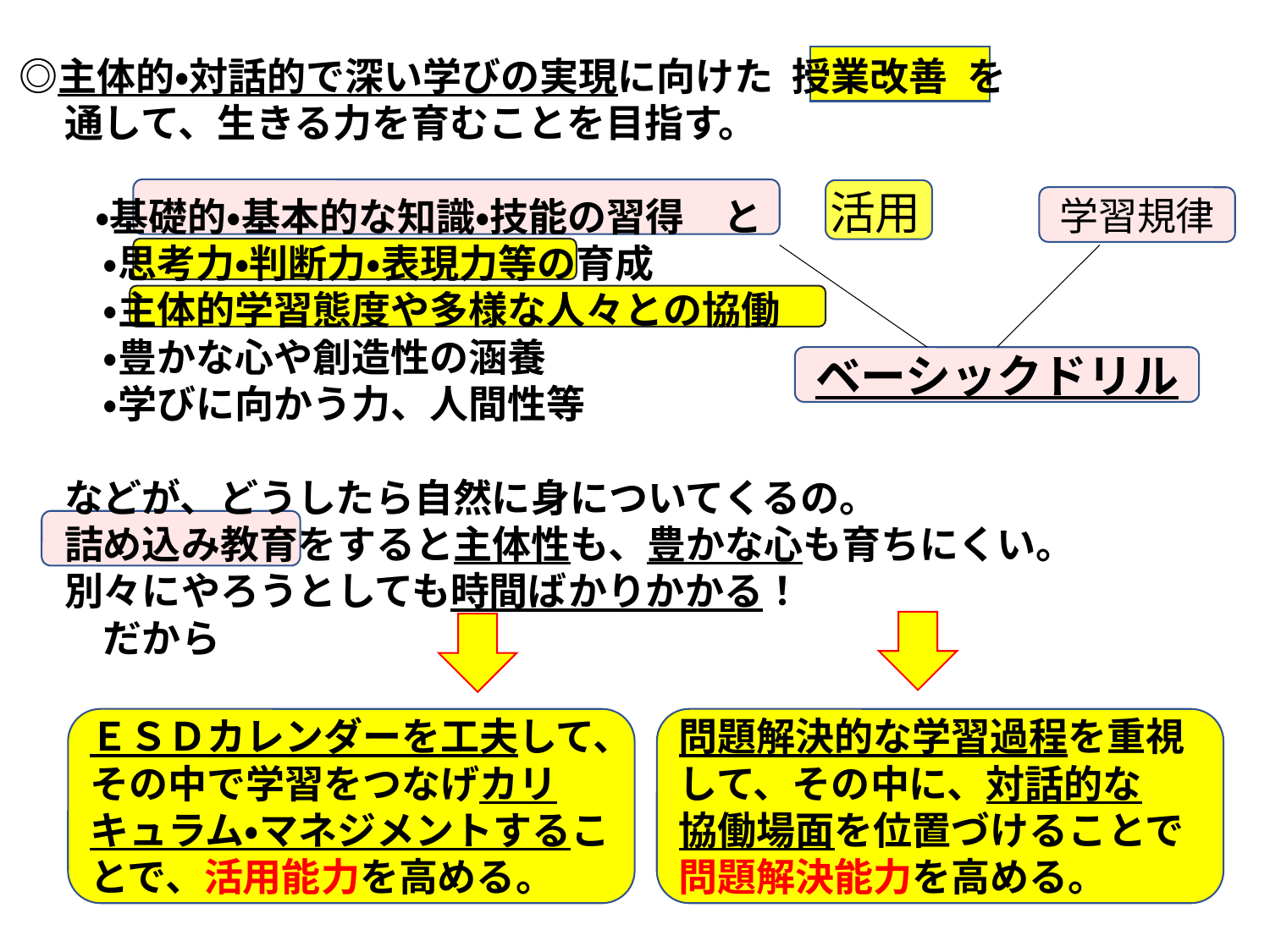

◎主体的・対話的で深い学びの実現に向けた　授業改善　を
　　通して、生きる力を育むことを目指す。

　　　・基礎的・基本的な知識・技能の習得　と
　　　・思考力・判断力・表現力等の育成
　　　・主体的学習態度や多様な人々との協働
　　　・豊かな心や創造性の涵養
　　　・学びに向かう力、人間性等

　　などが、どうしたら自然に身についてくるの。
　　詰め込み教育をすると主体性も、豊かな心も育ちにくい。
　　別々にやろうとしても時間ばかりかかる！
　　　だから

活用

学習規律

ベーシックドリル

ＥＳＤカレンダーを工夫して、
その中で学習をつなげカリキュラム・マネジメントすることで、活用能力を高める。
問題解決的な学習過程を重視して、その中に、対話的な
協働場面を位置づけることで問題解決能力を高める。